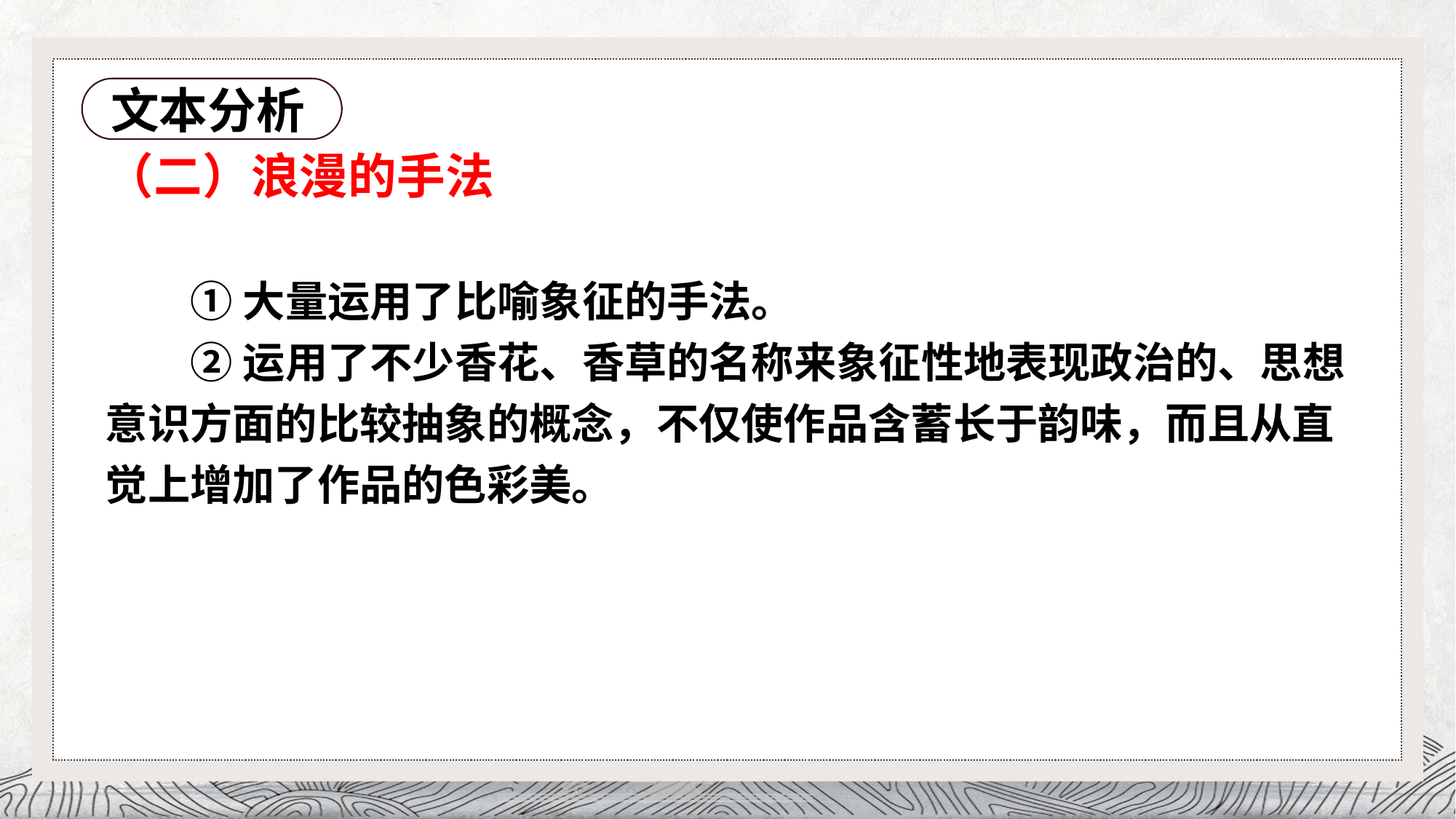

# 文本分析
（二）浪漫的手法

①大量运用了比喻象征的手法。
②运用了不少香花、香草的名称来象征性地表现政治的、思想意识方面的比较抽象的概念，不仅使作品含蓄长于韵味，而且从直觉上增加了作品的色彩美。